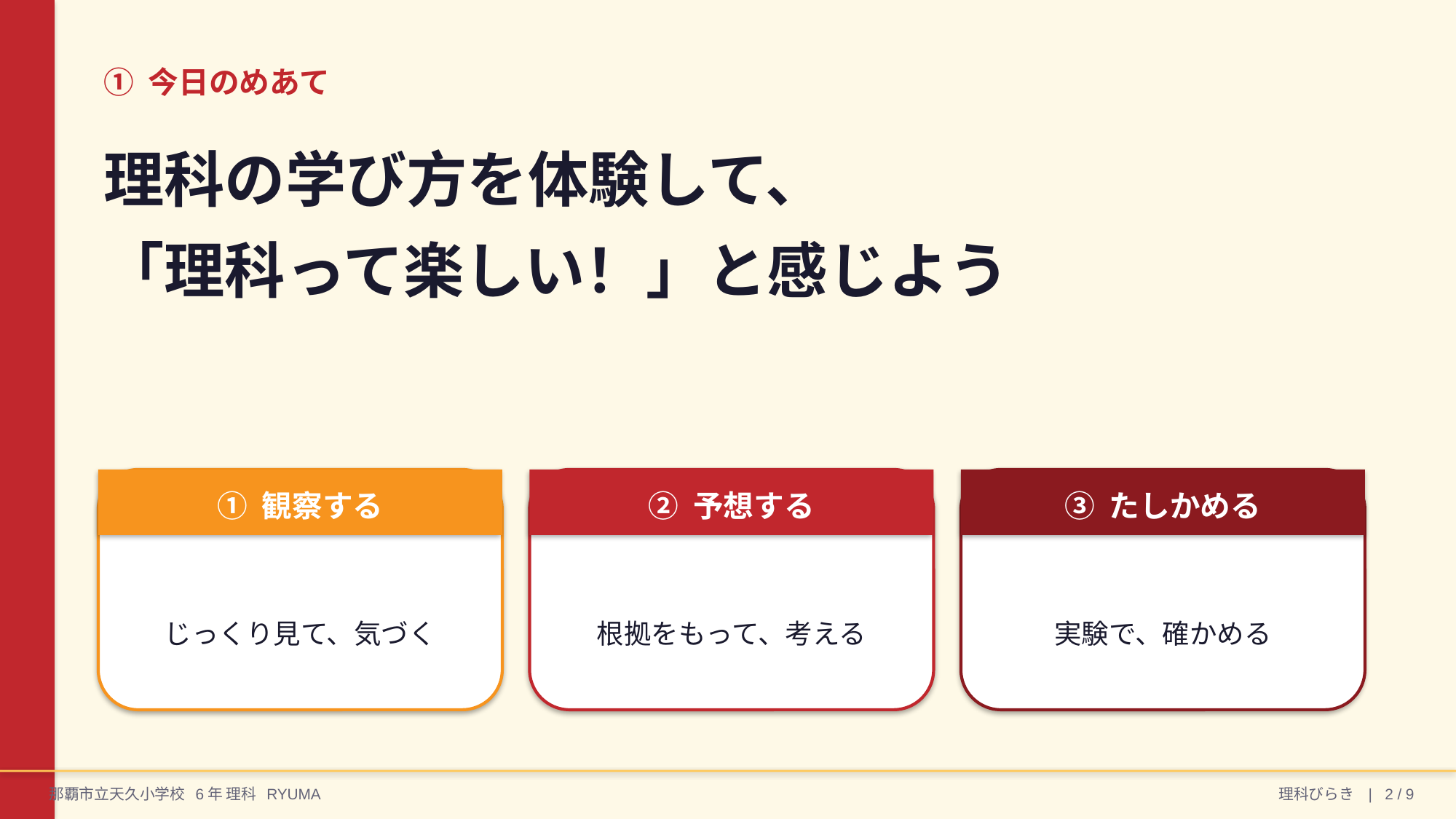

① 今日のめあて
理科の学び方を体験して、
「理科って楽しい！」と感じよう

① 観察する

② 予想する

③ たしかめる
じっくり見て、気づく
根拠をもって、考える
実験で、確かめる

那覇市立天久小学校  6年 理科  RYUMA
理科びらき   |   2 / 9